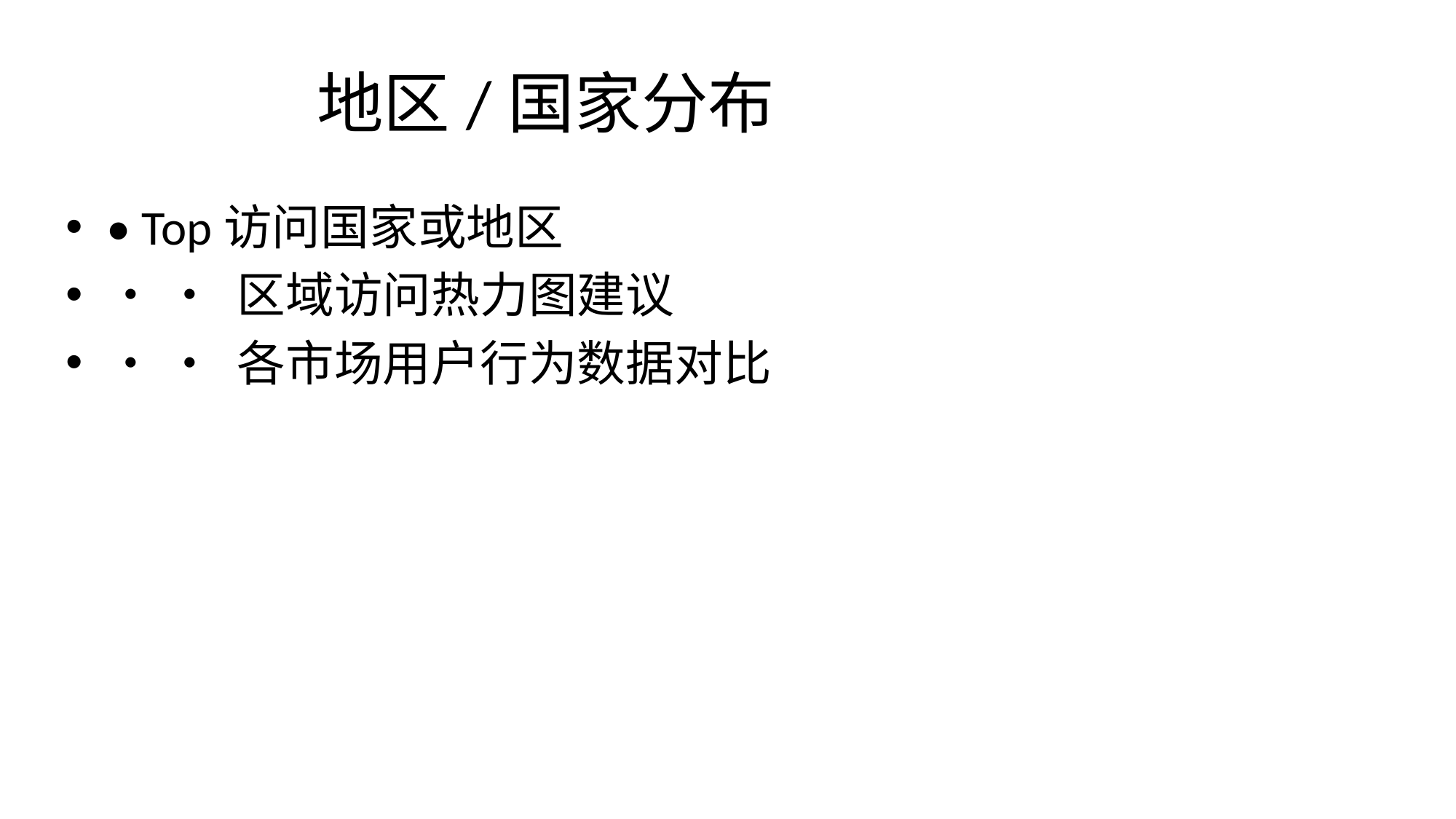

# 地区/国家分布
• Top访问国家或地区
• • 区域访问热力图建议
• • 各市场用户行为数据对比